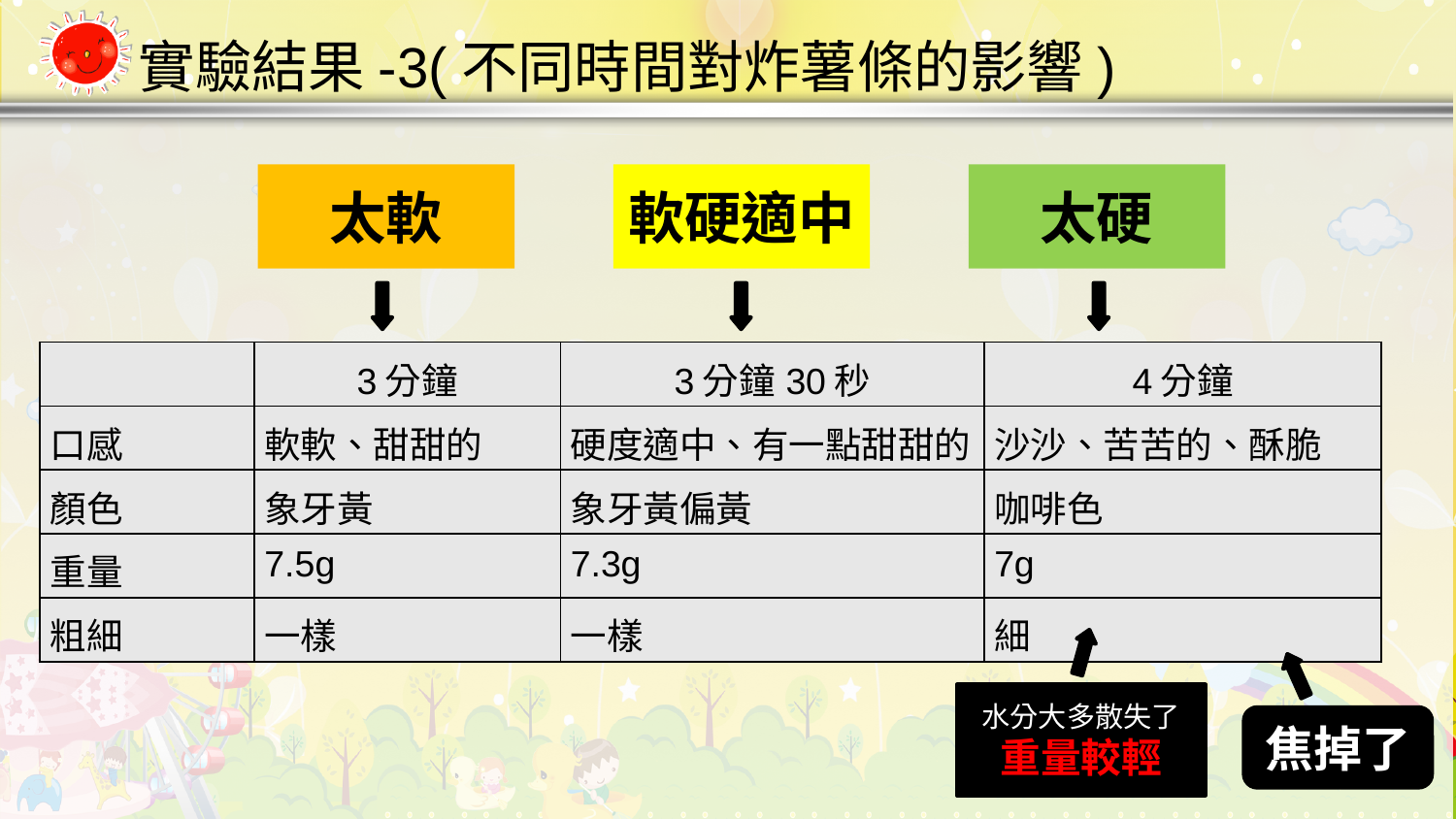

實驗結果-3(不同時間對炸薯條的影響)
太軟
太硬
軟硬適中

|  | 3分鐘 | 3分鐘30秒 | 4分鐘 |
| --- | --- | --- | --- |
| 口感 | 軟軟、甜甜的 | 硬度適中、有一點甜甜的 | 沙沙、苦苦的、酥脆 |
| 顏色 | 象牙黃 | 象牙黃偏黃 | 咖啡色 |
| 重量 | 7.5g | 7.3g | 7g |
| 粗細 | 一樣 | 一樣 | 細 |

水分大多散失了
重量較輕
焦掉了